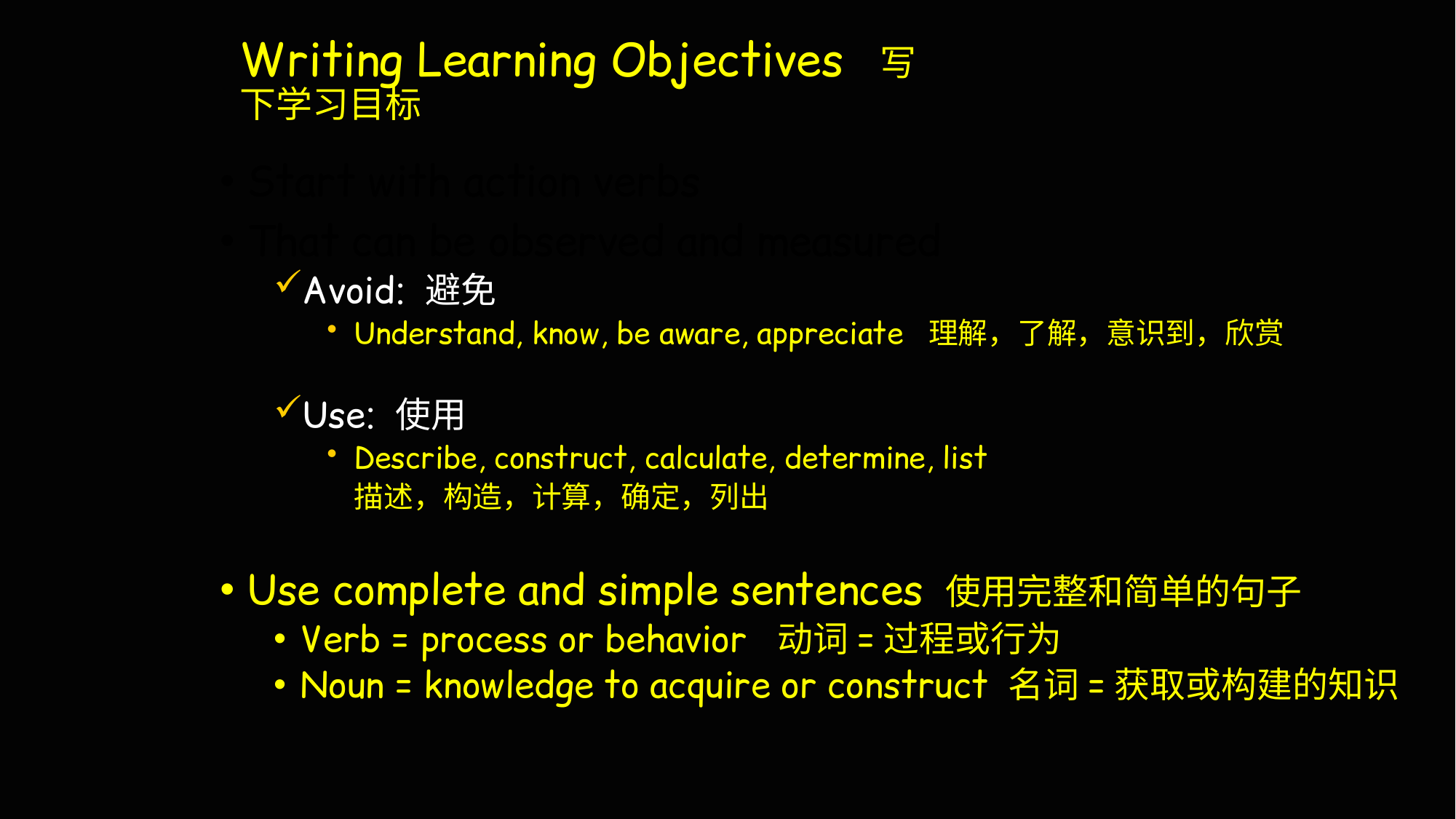

# Writing Learning Objectives  写下学习目标
Start with action verbs
That can be observed and measured
Avoid: 避免
Understand, know, be aware, appreciate  理解，了解，意识到，欣赏

Use: 使用
Describe, construct, calculate, determine, list
   描述，构造，计算，确定，列出

Use complete and simple sentences 使用完整和简单的句子
Verb = process or behavior  动词=过程或行为
Noun = knowledge to acquire or construct 名词=获取或构建的知识